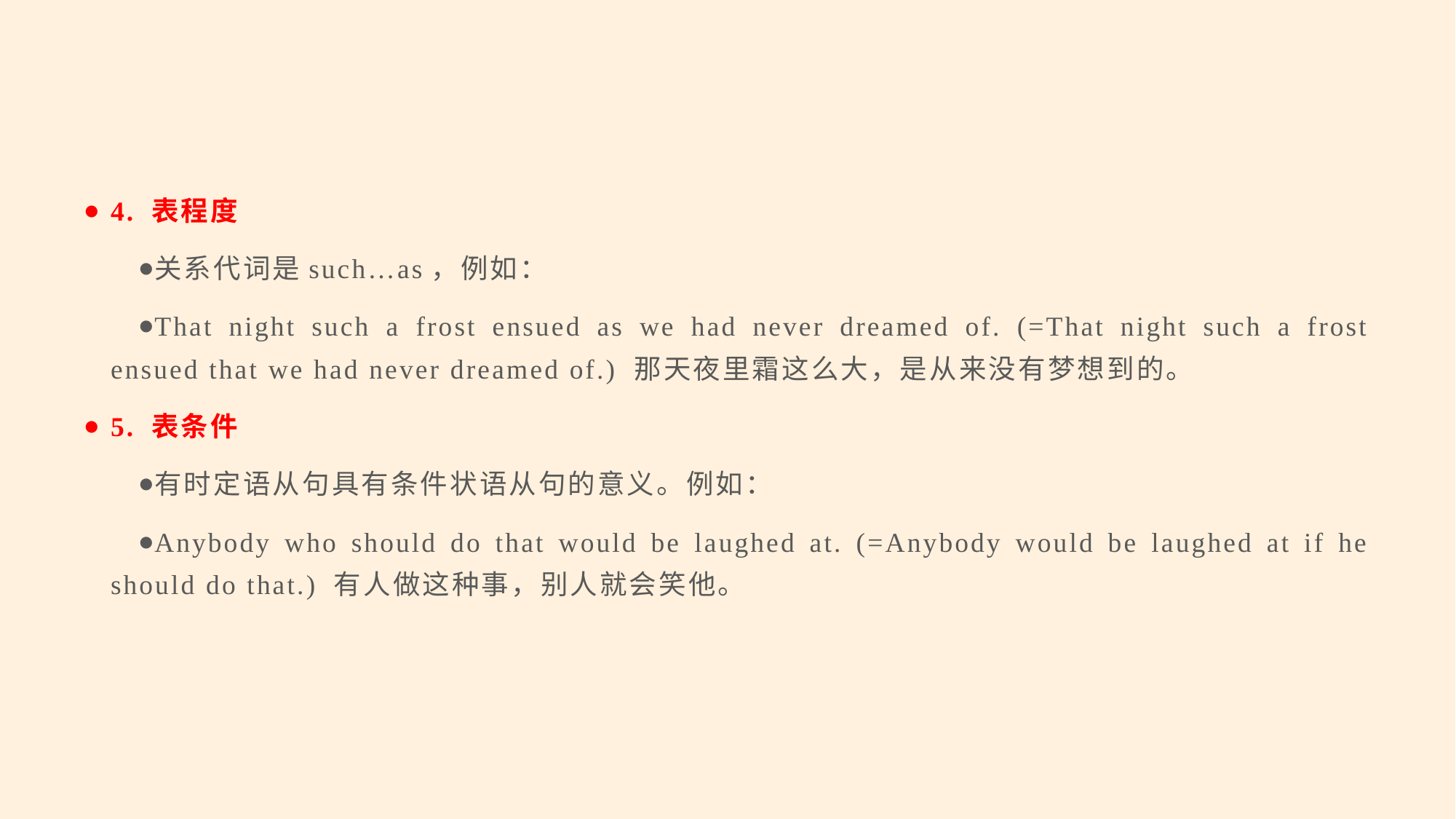

#
4. 表程度
关系代词是such…as，例如：
That night such a frost ensued as we had never dreamed of. (=That night such a frost ensued that we had never dreamed of.) 那天夜里霜这么大，是从来没有梦想到的。
5. 表条件
有时定语从句具有条件状语从句的意义。例如：
Anybody who should do that would be laughed at. (=Anybody would be laughed at if he should do that.) 有人做这种事，别人就会笑他。